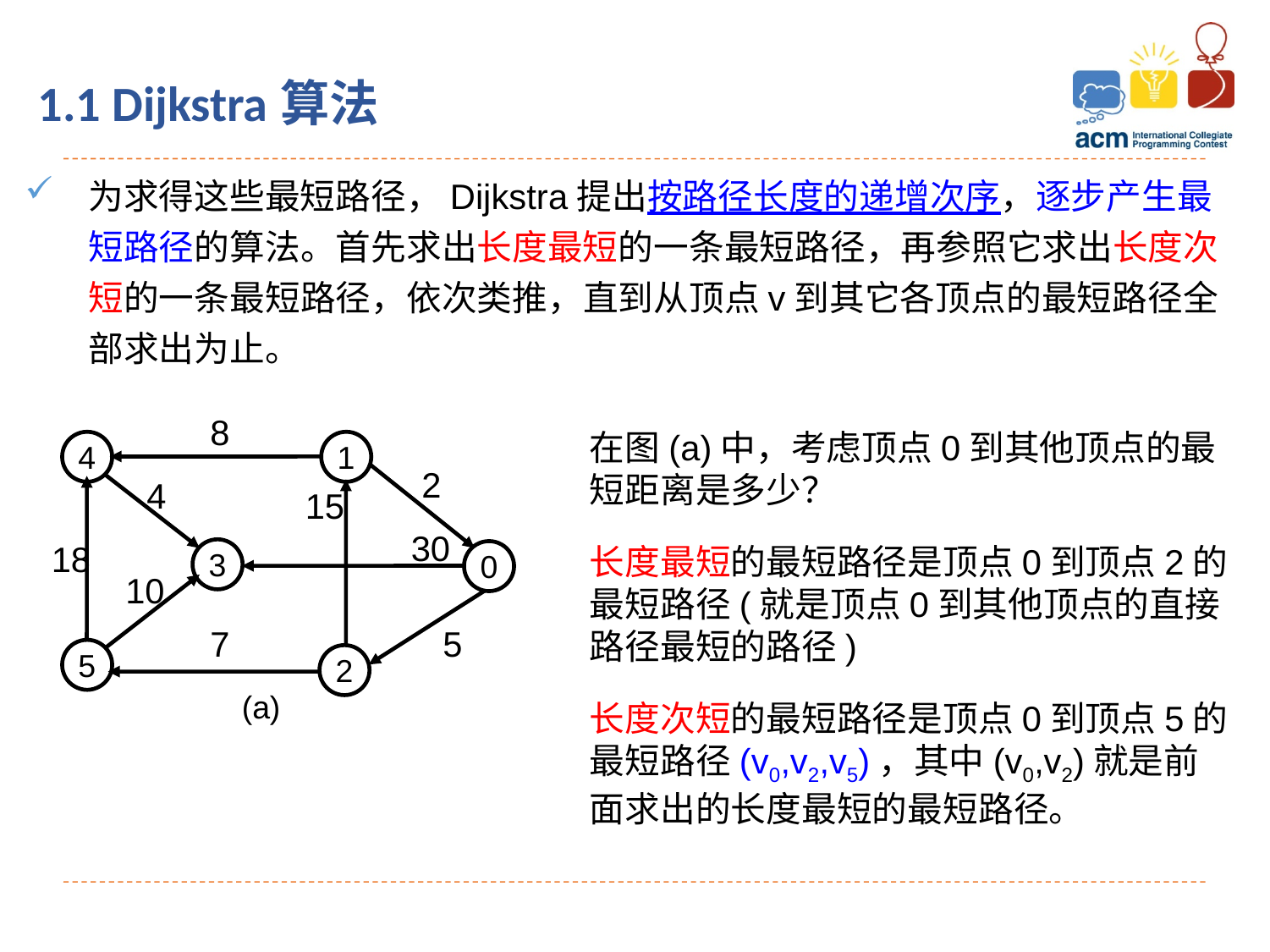

# 1.1 Dijkstra算法
为求得这些最短路径，Dijkstra提出按路径长度的递增次序，逐步产生最短路径的算法。首先求出长度最短的一条最短路径，再参照它求出长度次短的一条最短路径，依次类推，直到从顶点v到其它各顶点的最短路径全部求出为止。
8
4
1

2

4

15
30
18
3
0

10

7
5
5
2

(a)
在图(a)中，考虑顶点0到其他顶点的最短距离是多少？

长度最短的最短路径是顶点0到顶点2的最短路径(就是顶点0到其他顶点的直接路径最短的路径)

长度次短的最短路径是顶点0到顶点5的最短路径(v0,v2,v5)，其中(v0,v2)就是前面求出的长度最短的最短路径。